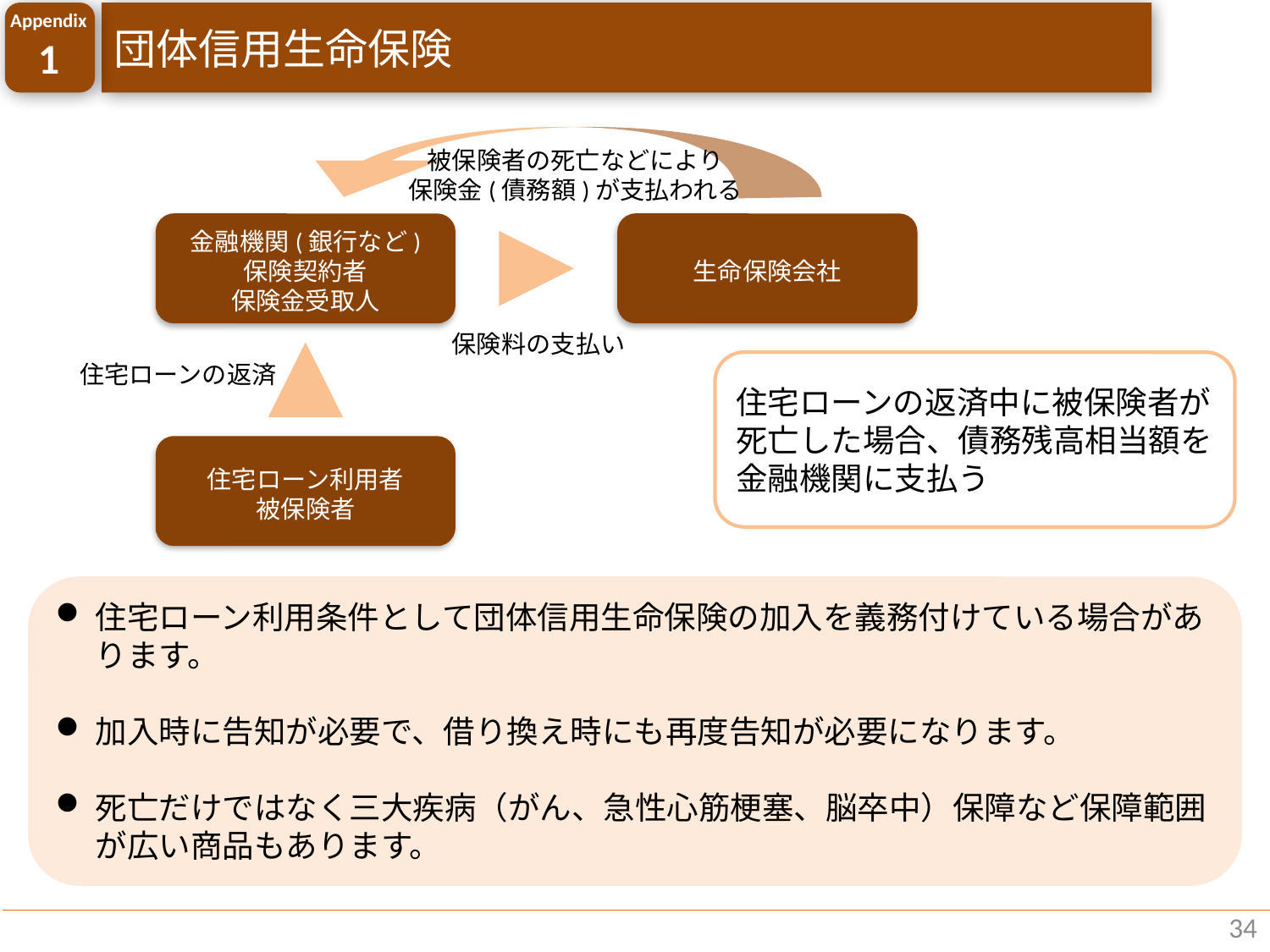

Appendix
1
団体信用生命保険
被保険者の死亡などにより
保険金(債務額)が支払われる

金融機関(銀行など)
保険契約者
保険金受取人
生命保険会社

保険料の支払い
住宅ローンの返済

住宅ローンの返済中に被保険者が死亡した場合、債務残高相当額を金融機関に支払う
住宅ローン利用者
被保険者
住宅ローン利用条件として団体信用生命保険の加入を義務付けている場合があります。

加入時に告知が必要で、借り換え時にも再度告知が必要になります。

死亡だけではなく三大疾病（がん、急性心筋梗塞、脳卒中）保障など保障範囲が広い商品もあります。
34